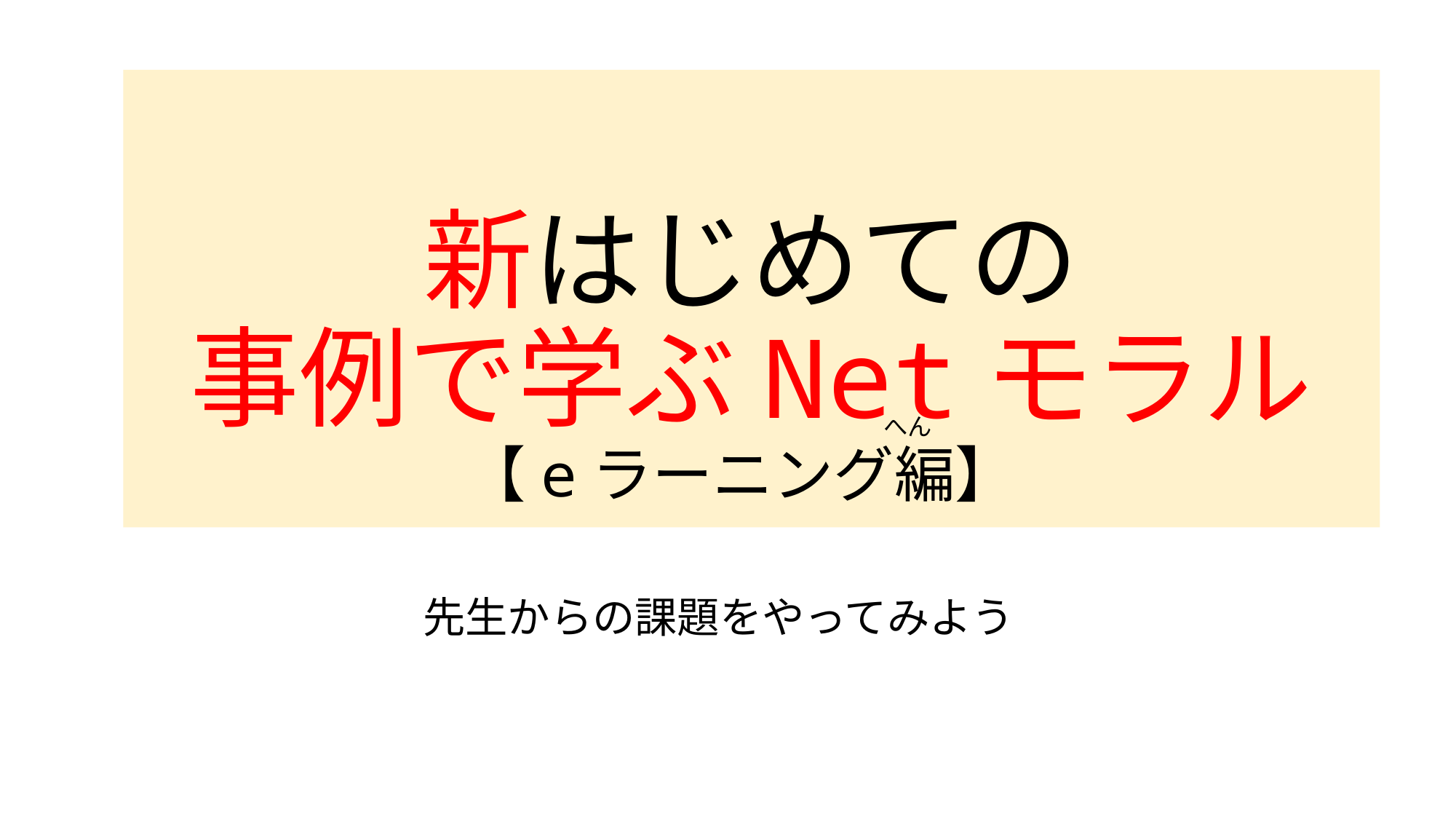

新はじめての
事例で学ぶNetモラル

へん
【eラーニング編】
先生からの課題をやってみよう